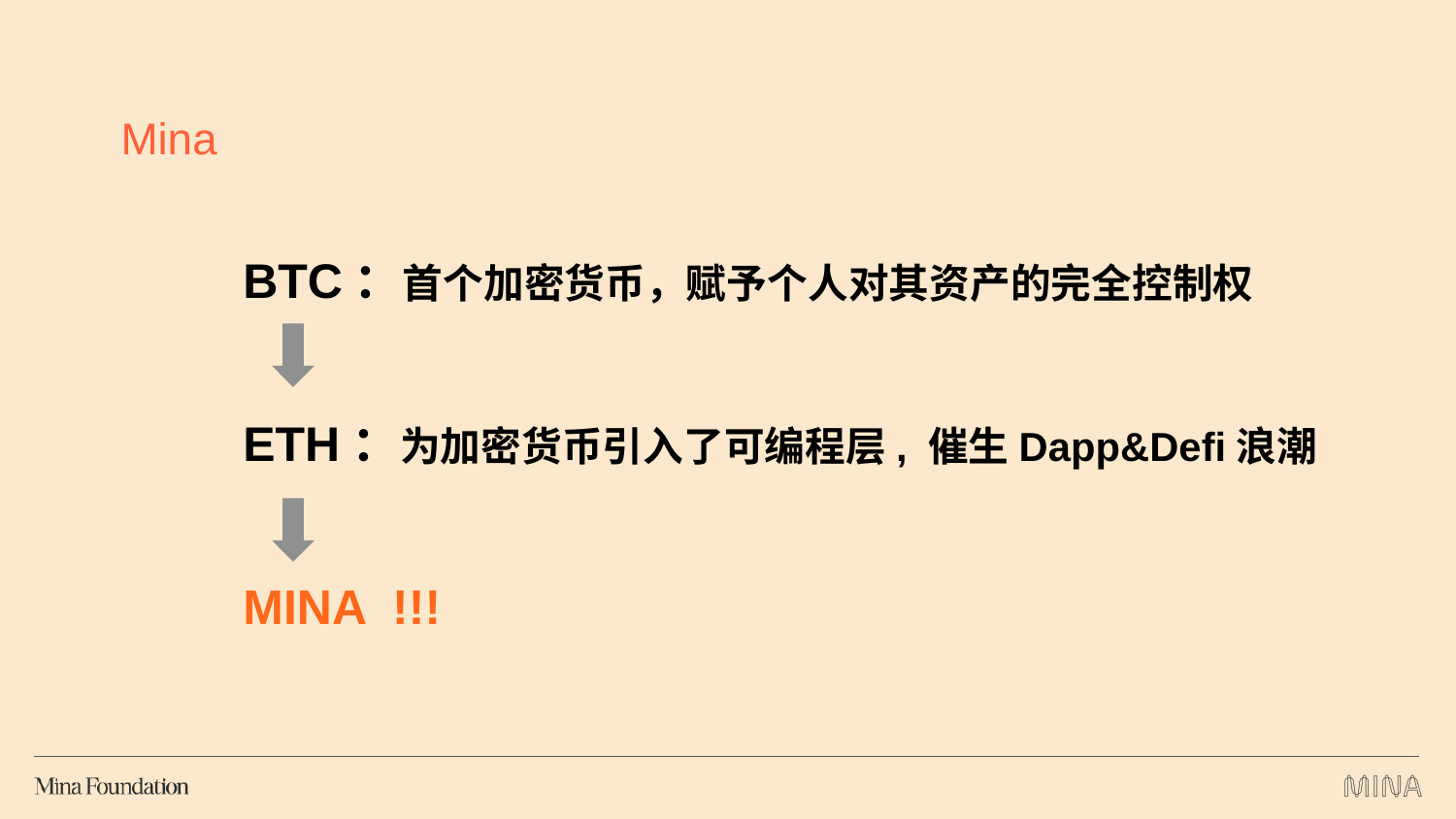

Mina
BTC：首个加密货币，赋予个人对其资产的完全控制权

ETH：为加密货币引入了可编程层, 催生Dapp&Defi浪潮

MINA  !!!